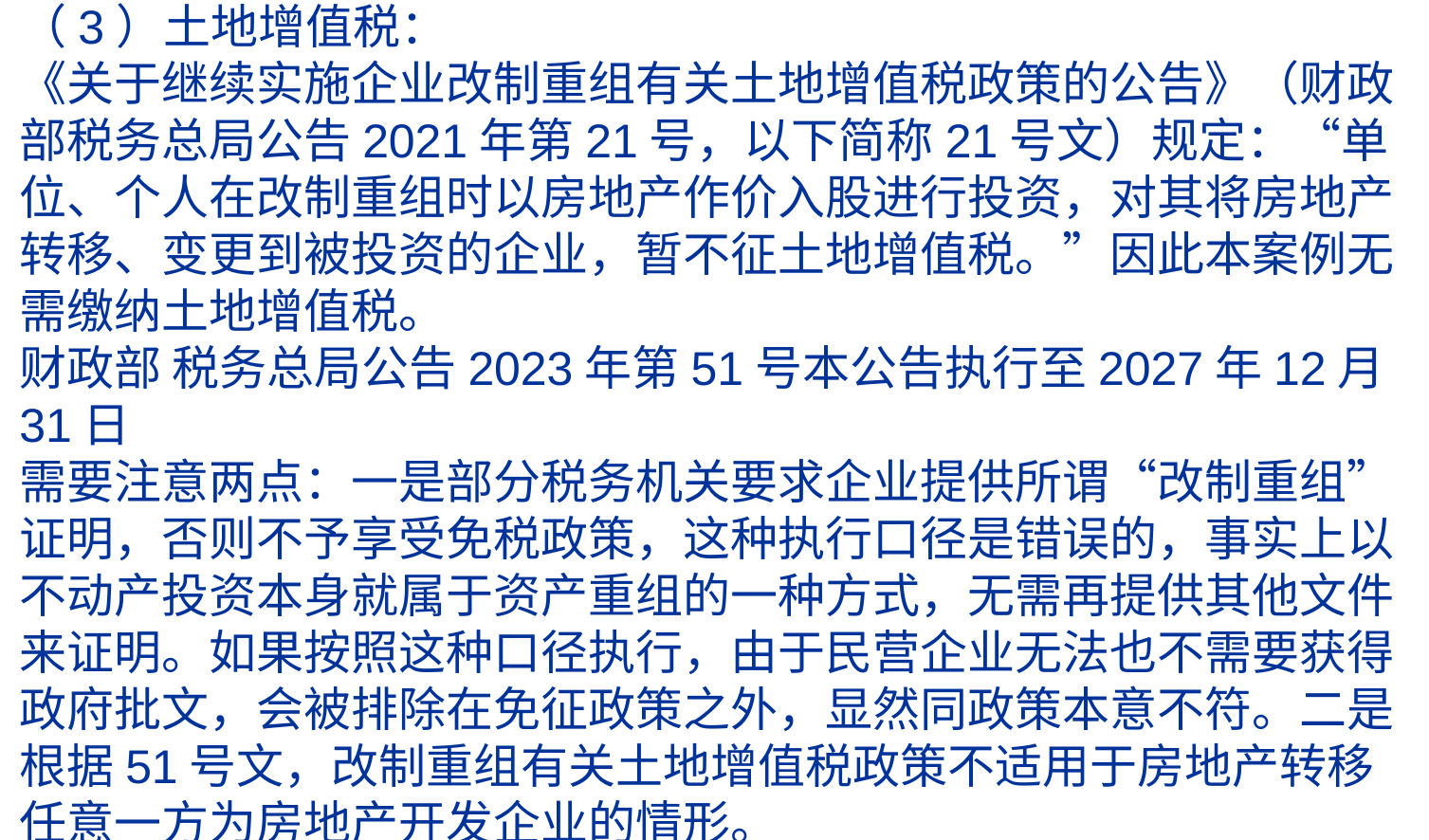

# （3）土地增值税： 《关于继续实施企业改制重组有关土地增值税政策的公告》（财政部税务总局公告2021年第21号，以下简称21号文）规定：“单位、个人在改制重组时以房地产作价入股进行投资，对其将房地产转移、变更到被投资的企业，暂不征土地增值税。”因此本案例无需缴纳土地增值税。 财政部 税务总局公告2023年第51号本公告执行至2027年12月31日 需要注意两点：一是部分税务机关要求企业提供所谓“改制重组”证明，否则不予享受免税政策，这种执行口径是错误的，事实上以不动产投资本身就属于资产重组的一种方式，无需再提供其他文件来证明。如果按照这种口径执行，由于民营企业无法也不需要获得政府批文，会被排除在免征政策之外，显然同政策本意不符。二是根据51号文，改制重组有关土地增值税政策不适用于房地产转移任意一方为房地产开发企业的情形。